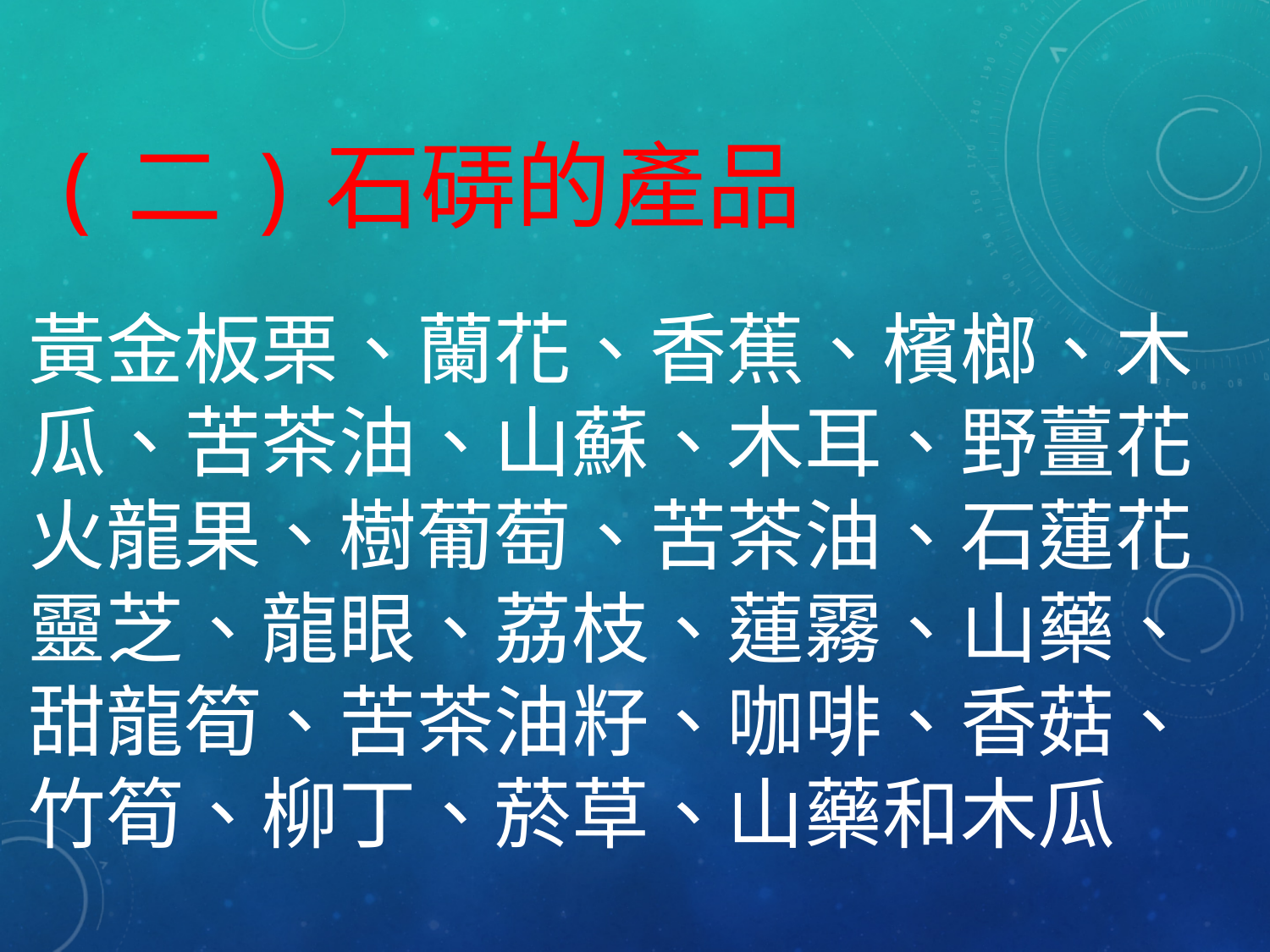

(二)石硦的產品

黃金板栗、蘭花、香蕉、檳榔、木瓜、苦茶油、山蘇、木耳、野薑花火龍果、樹葡萄、苦茶油、石蓮花靈芝、龍眼、荔枝、蓮霧、山藥、甜龍筍、苦茶油籽、咖啡、香菇、竹筍、柳丁、菸草、山藥和木瓜